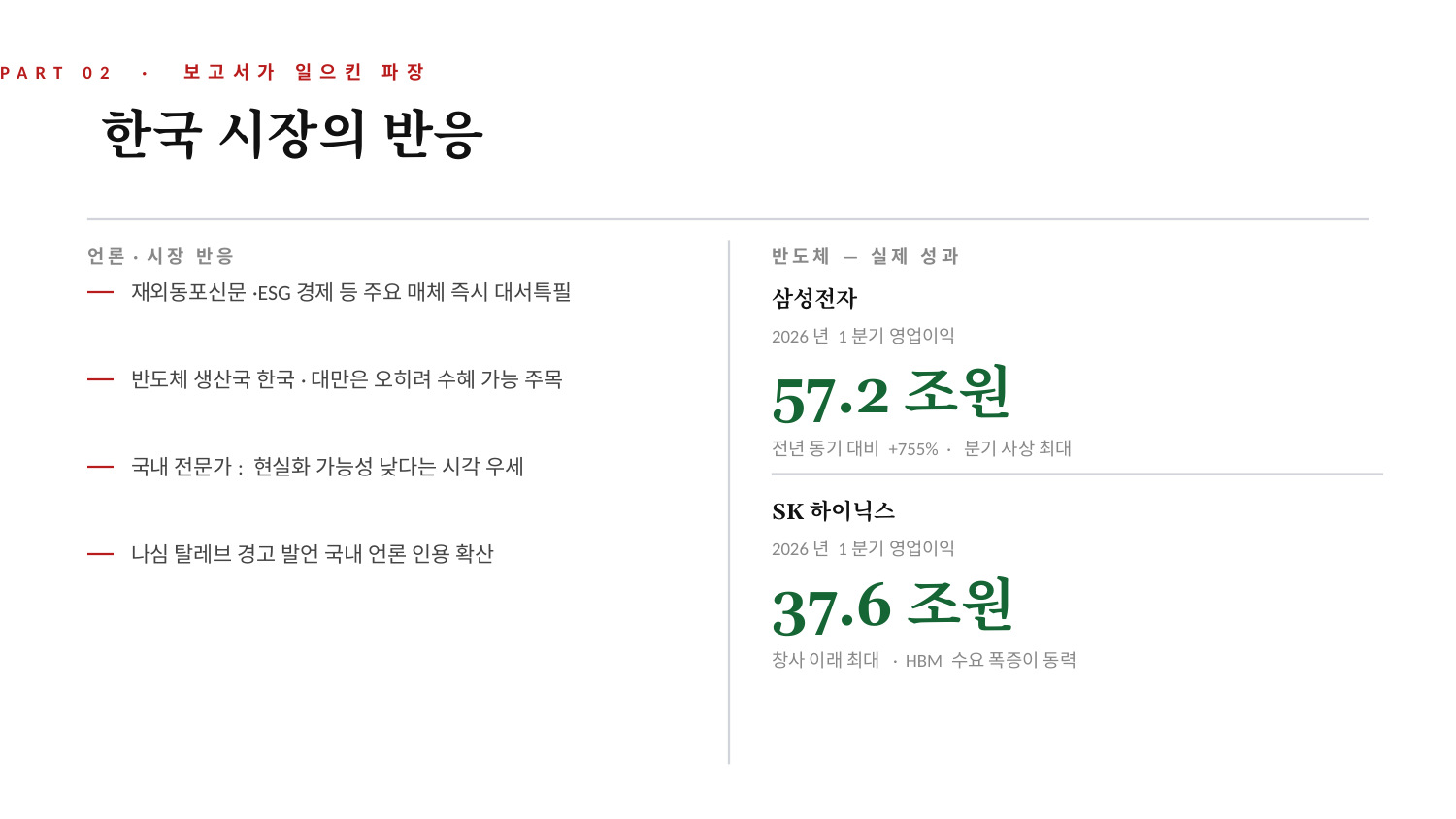

PART 02  ·  보고서가 일으킨 파장
한국 시장의 반응

언론·시장 반응

반도체 — 실제 성과
재외동포신문·ESG경제 등 주요 매체 즉시 대서특필
삼성전자

2026년 1분기 영업이익
57.2조원
반도체 생산국 한국·대만은 오히려 수혜 가능 주목

전년 동기 대비 +755%  ·  분기 사상 최대
국내 전문가: 현실화 가능성 낮다는 시각 우세

SK하이닉스
2026년 1분기 영업이익
나심 탈레브 경고 발언 국내 언론 인용 확산

37.6조원
창사 이래 최대  ·  HBM 수요 폭증이 동력